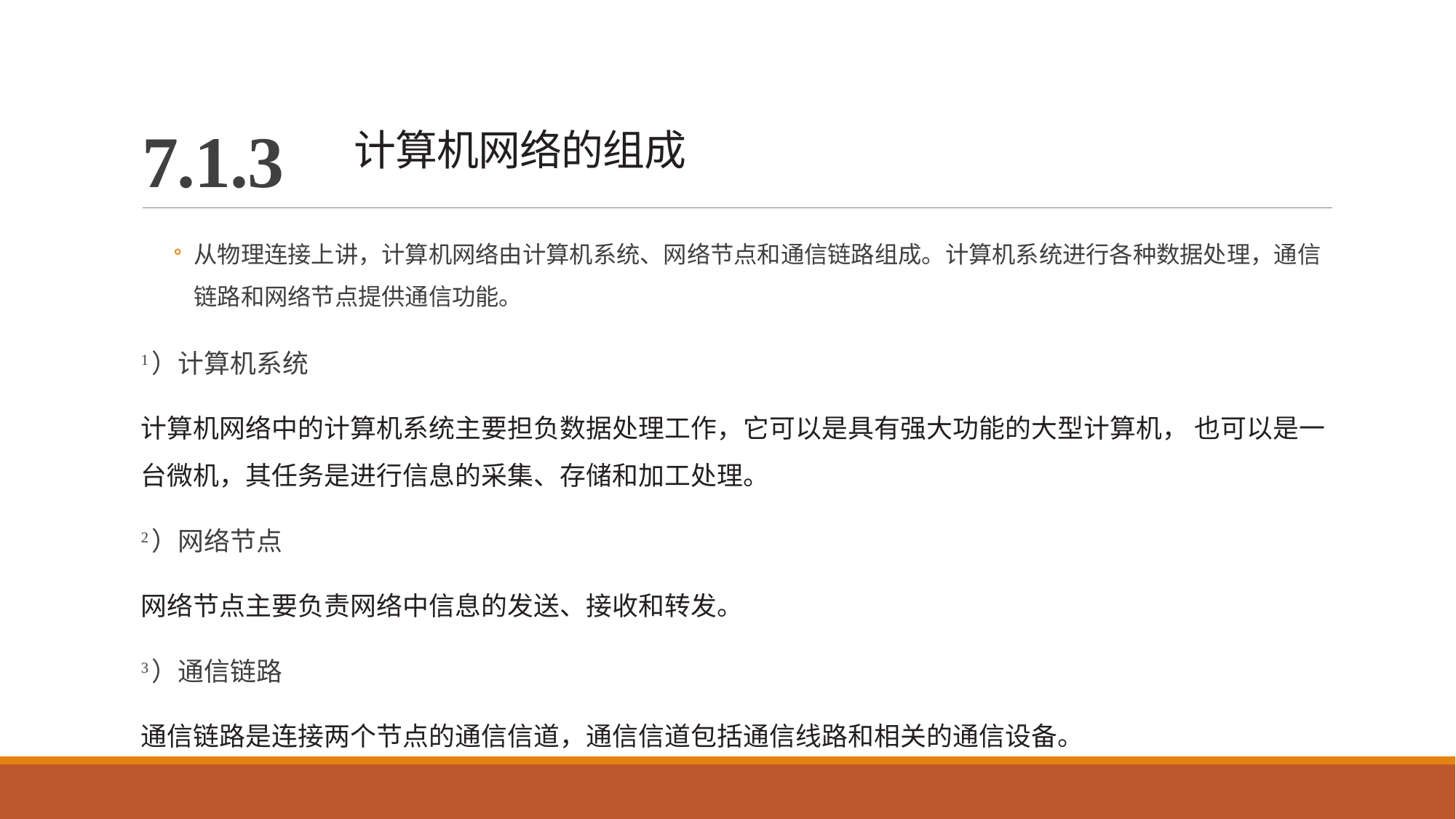

# 7.1.3   计算机网络的组成
从物理连接上讲，计算机网络由计算机系统、网络节点和通信链路组成。计算机系统进行各种数据处理，通信链路和网络节点提供通信功能。
1）计算机系统
计算机网络中的计算机系统主要担负数据处理工作，它可以是具有强大功能的大型计算机， 也可以是一台微机，其任务是进行信息的采集、存储和加工处理。
2）网络节点
网络节点主要负责网络中信息的发送、接收和转发。
3）通信链路
通信链路是连接两个节点的通信信道，通信信道包括通信线路和相关的通信设备。